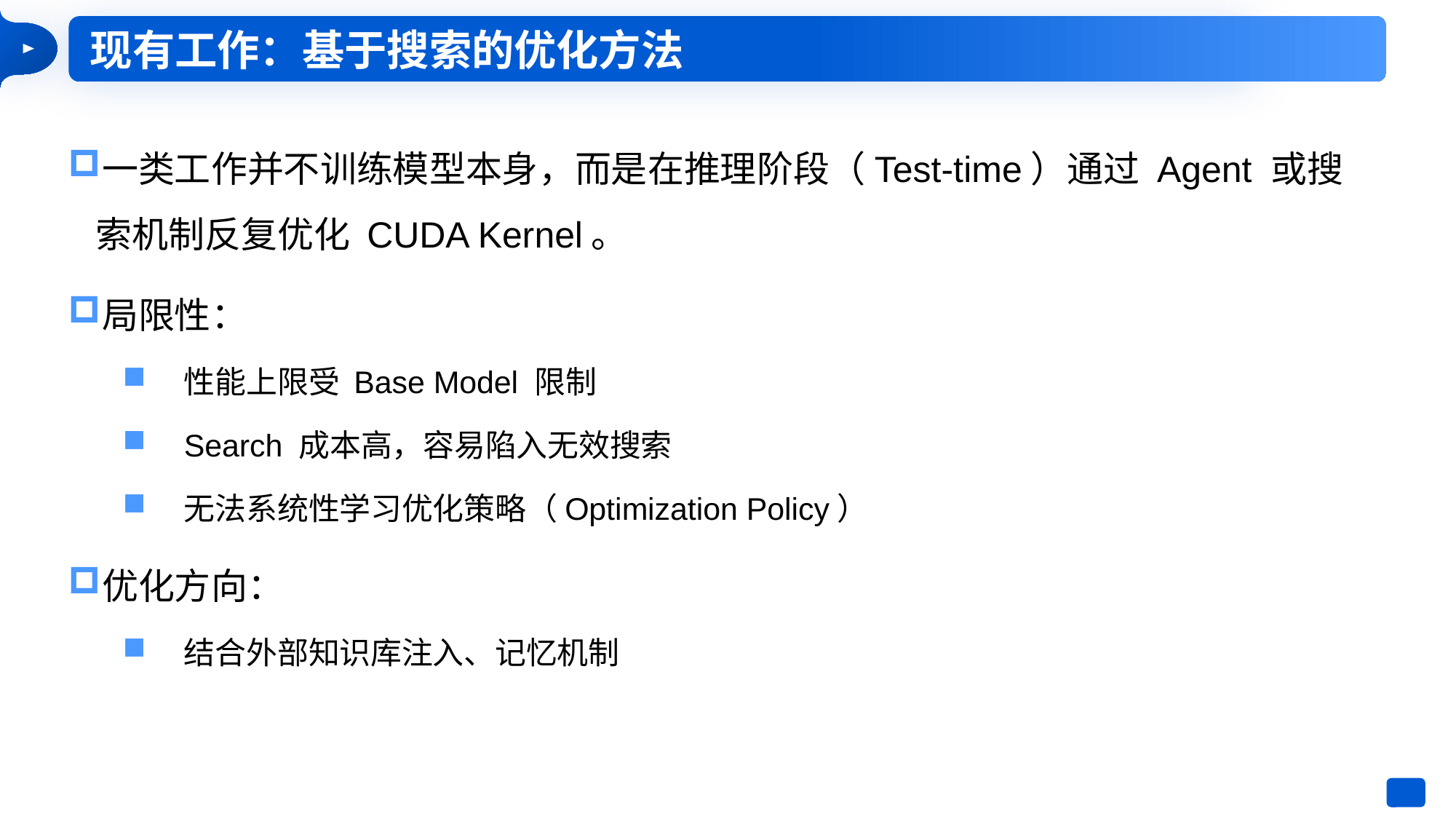

现有工作：基于搜索的优化方法
一类工作并不训练模型本身，而是在推理阶段（Test-time）通过 Agent 或搜索机制反复优化 CUDA Kernel。
局限性：
性能上限受 Base Model 限制
Search 成本高，容易陷入无效搜索
无法系统性学习优化策略（Optimization Policy）
优化方向：
结合外部知识库注入、记忆机制
3